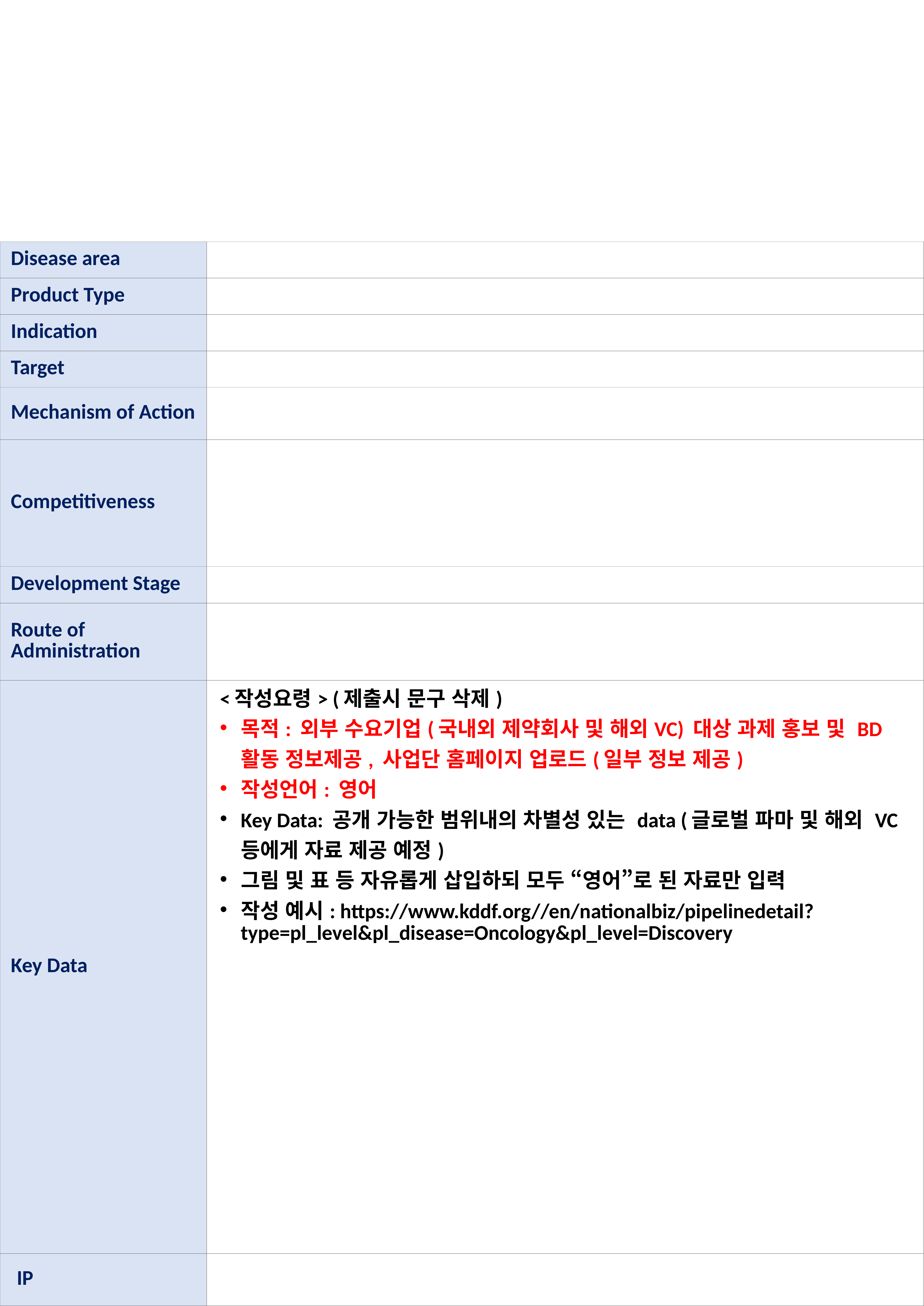

#

| Disease area |  |
| --- | --- |
| Product Type |  |
| Indication |  |
| Target |  |
| Mechanism of Action |  |
| Competitiveness |  |
| Development Stage |  |
| Route of Administration |  |
| Key Data | <작성요령> (제출시 문구 삭제) 목적: 외부 수요기업(국내외 제약회사 및 해외VC) 대상 과제 홍보 및 BD 활동 정보제공, 사업단 홈페이지 업로드(일부 정보 제공) 작성언어: 영어 Key Data: 공개 가능한 범위내의 차별성 있는 data (글로벌 파마 및 해외 VC 등에게 자료 제공 예정) 그림 및 표 등 자유롭게 삽입하되 모두 “영어”로 된 자료만 입력 작성 예시: https://www.kddf.org//en/nationalbiz/pipelinedetail?type=pl\_level&pl\_disease=Oncology&pl\_level=Discovery |
| IP |  |